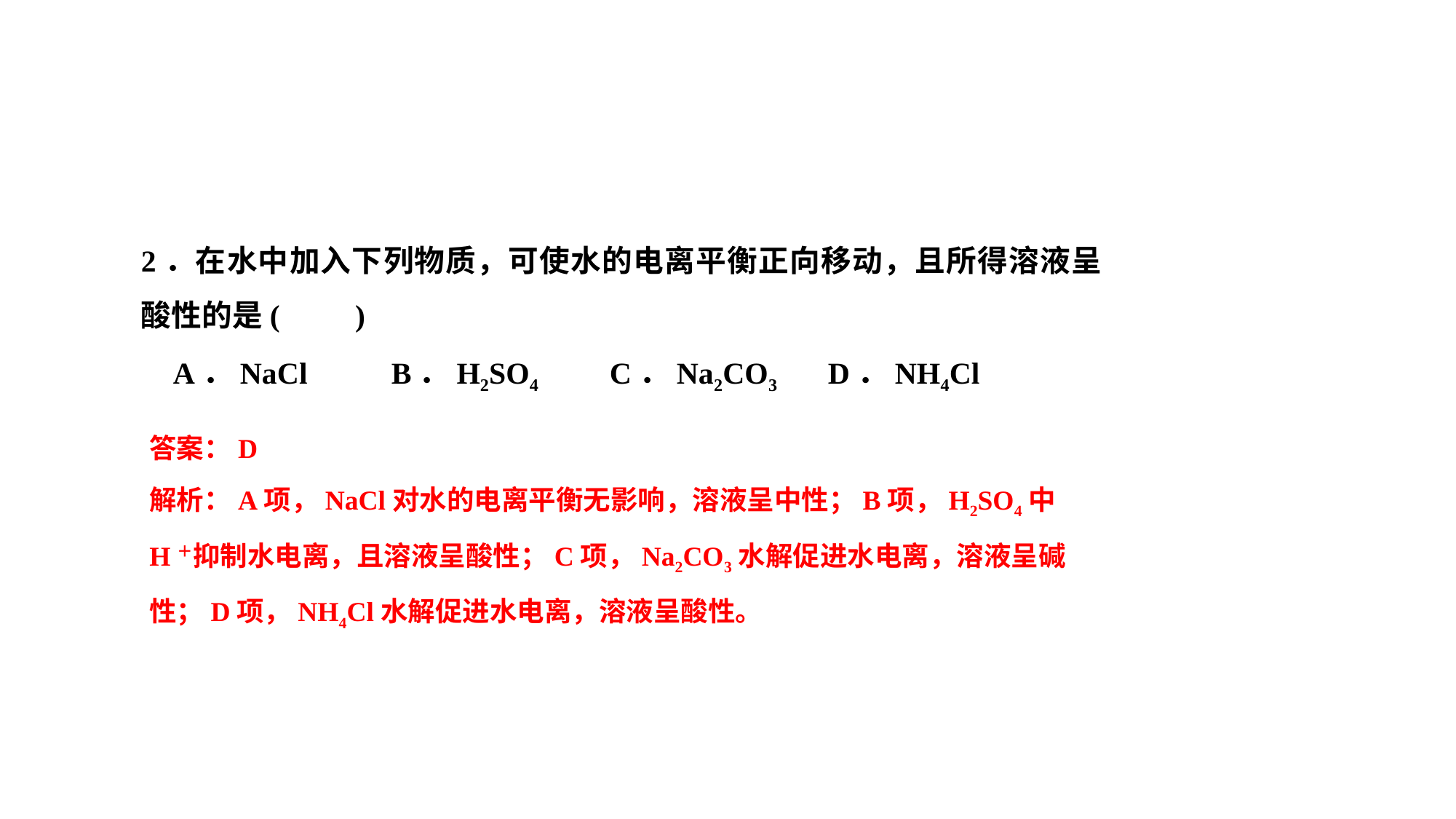

2．在水中加入下列物质，可使水的电离平衡正向移动，且所得溶液呈酸性的是(　　)
A．NaCl  	B．H2SO4	C．Na2CO3  	D．NH4Cl
答案：D
解析：A项，NaCl对水的电离平衡无影响，溶液呈中性；B项，H2SO4中H＋抑制水电离，且溶液呈酸性；C项，Na2CO3水解促进水电离，溶液呈碱性；D项，NH4Cl水解促进水电离，溶液呈酸性。